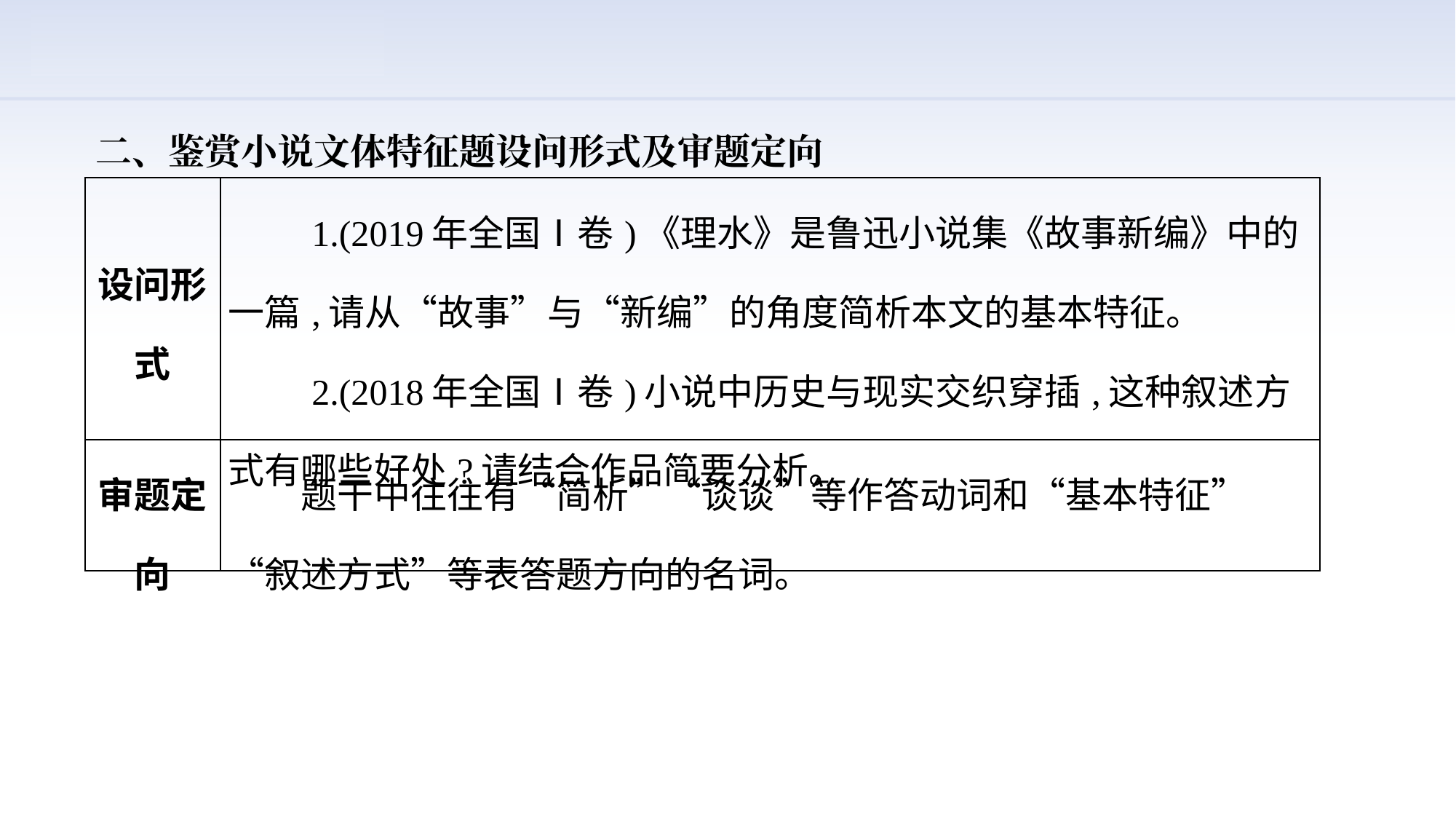

二、鉴赏小说文体特征题设问形式及审题定向
| 设问形式 | 1.(2019年全国Ⅰ卷)《理水》是鲁迅小说集《故事新编》中的一篇,请从“故事”与“新编”的角度简析本文的基本特征。 　　2.(2018年全国Ⅰ卷)小说中历史与现实交织穿插,这种叙述方式有哪些好处?请结合作品简要分析。 |
| --- | --- |
| 审题定向 | 题干中往往有“简析”“谈谈”等作答动词和“基本特征”“叙述方式”等表答题方向的名词。 |